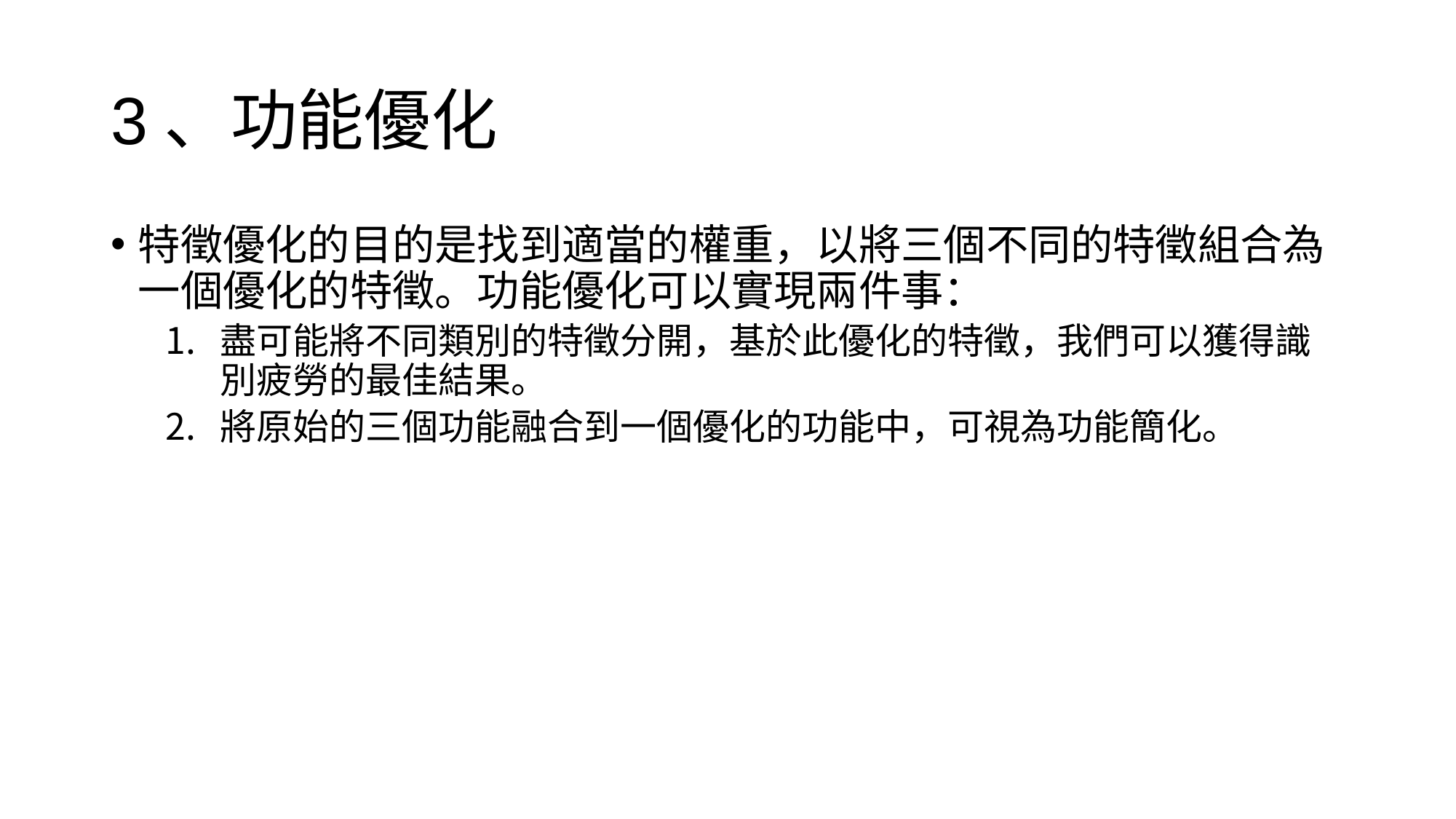

# 3、功能優化
特徵優化的目的是找到適當的權重，以將三個不同的特徵組合為一個優化的特徵。功能優化可以實現兩件事：
盡可能將不同類別的特徵分開，基於此優化的特徵，我們可以獲得識別疲勞的最佳結果。
將原始的三個功能融合到一個優化的功能中，可視為功能簡化。